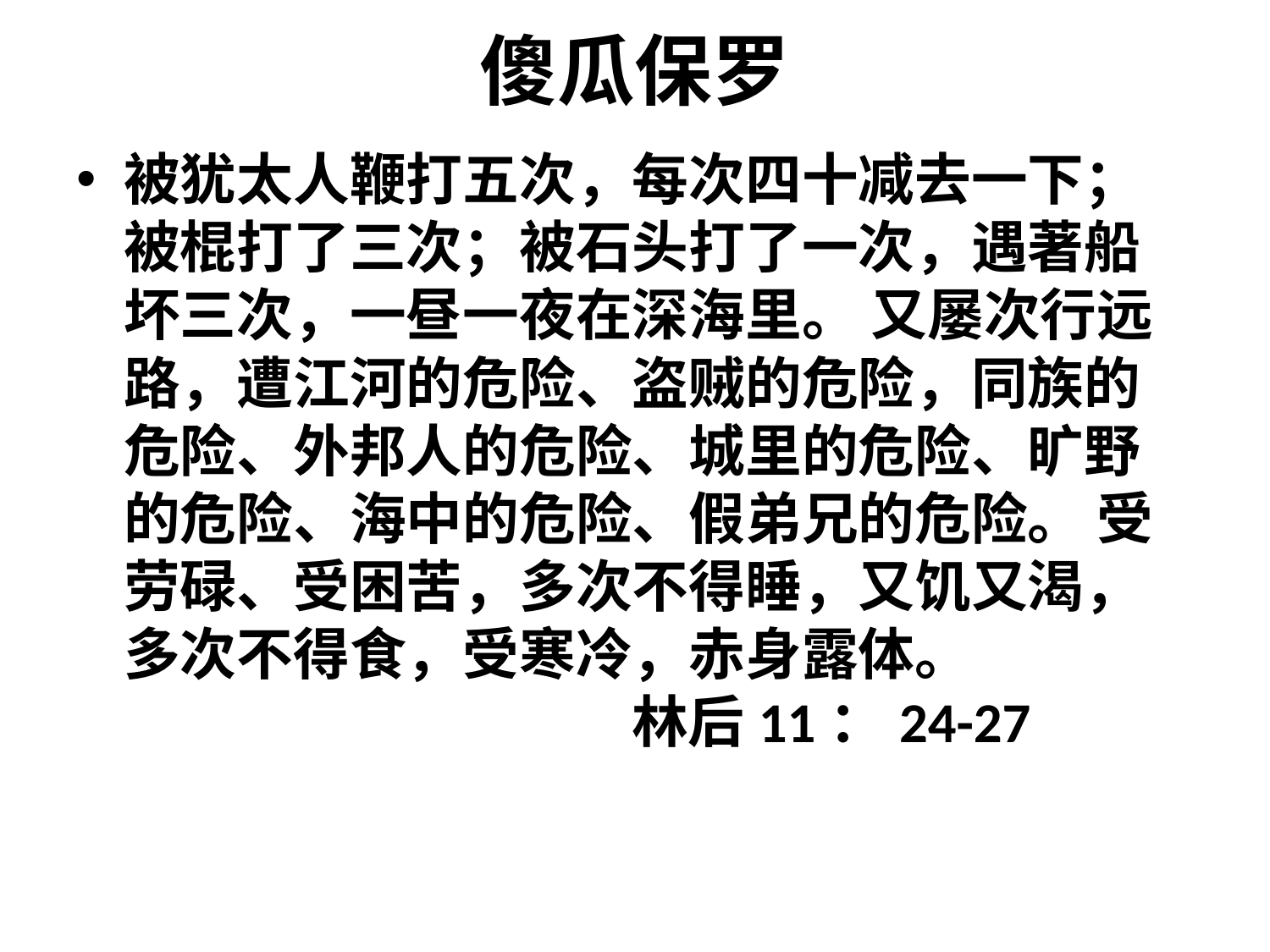

# 傻瓜保罗
被犹太人鞭打五次，每次四十减去一下； 被棍打了三次；被石头打了一次，遇著船坏三次，一昼一夜在深海里。 又屡次行远路，遭江河的危险、盗贼的危险，同族的危险、外邦人的危险、城里的危险、旷野的危险、海中的危险、假弟兄的危险。 受劳碌、受困苦，多次不得睡，又饥又渴，多次不得食，受寒冷，赤身露体。 						林后11：24-27